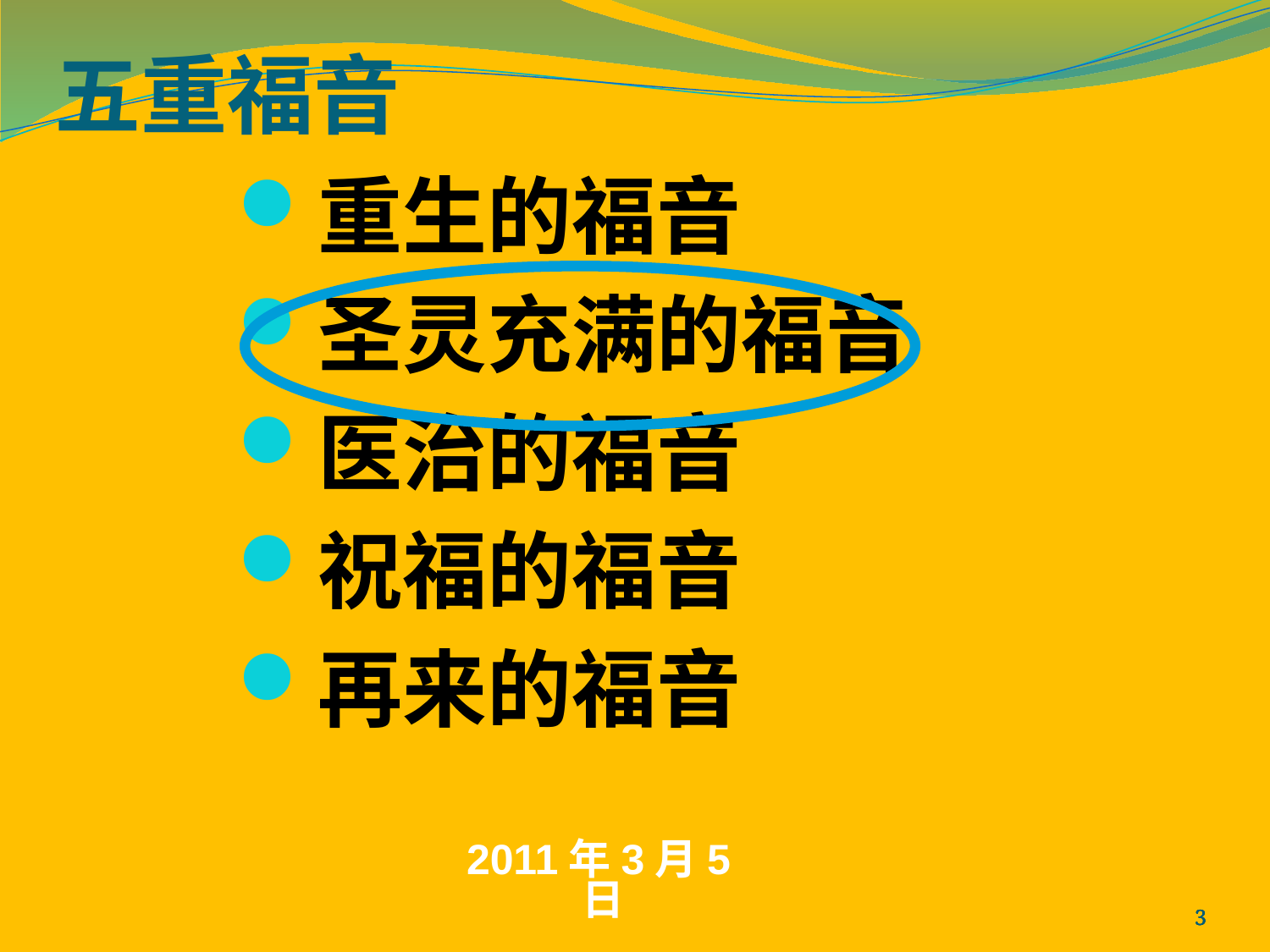

五重福音
重生的福音
圣灵充满的福音
医治的福音
祝福的福音
再来的福音

2011年3月5日

3
3
3
3